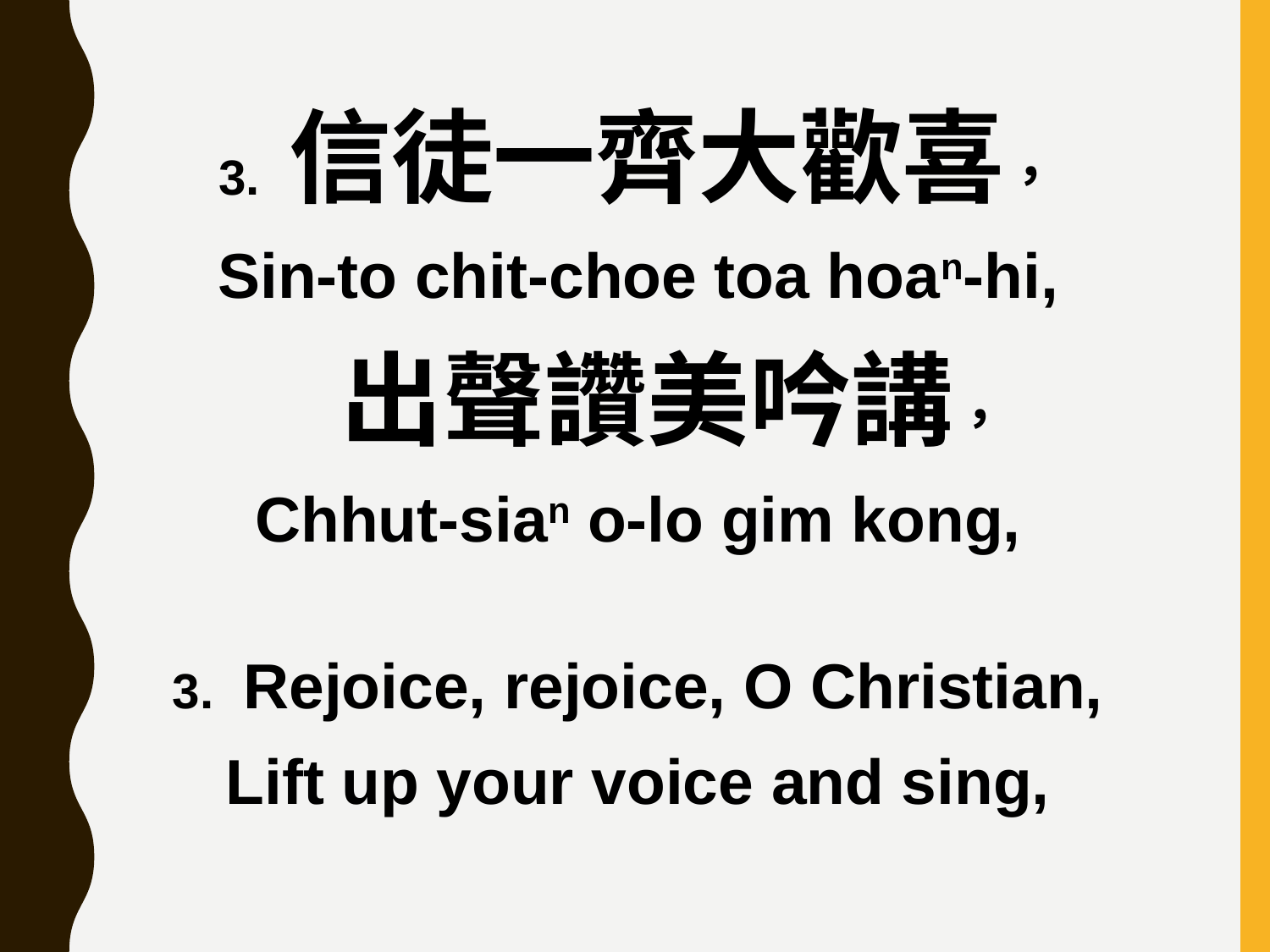

3. 信徒一齊大歡喜，
Sin-to chit-choe toa hoan-hi,
  出聲讚美吟講，
Chhut-sian o-lo gim kong,

3.  Rejoice, rejoice, O Christian,
Lift up your voice and sing,